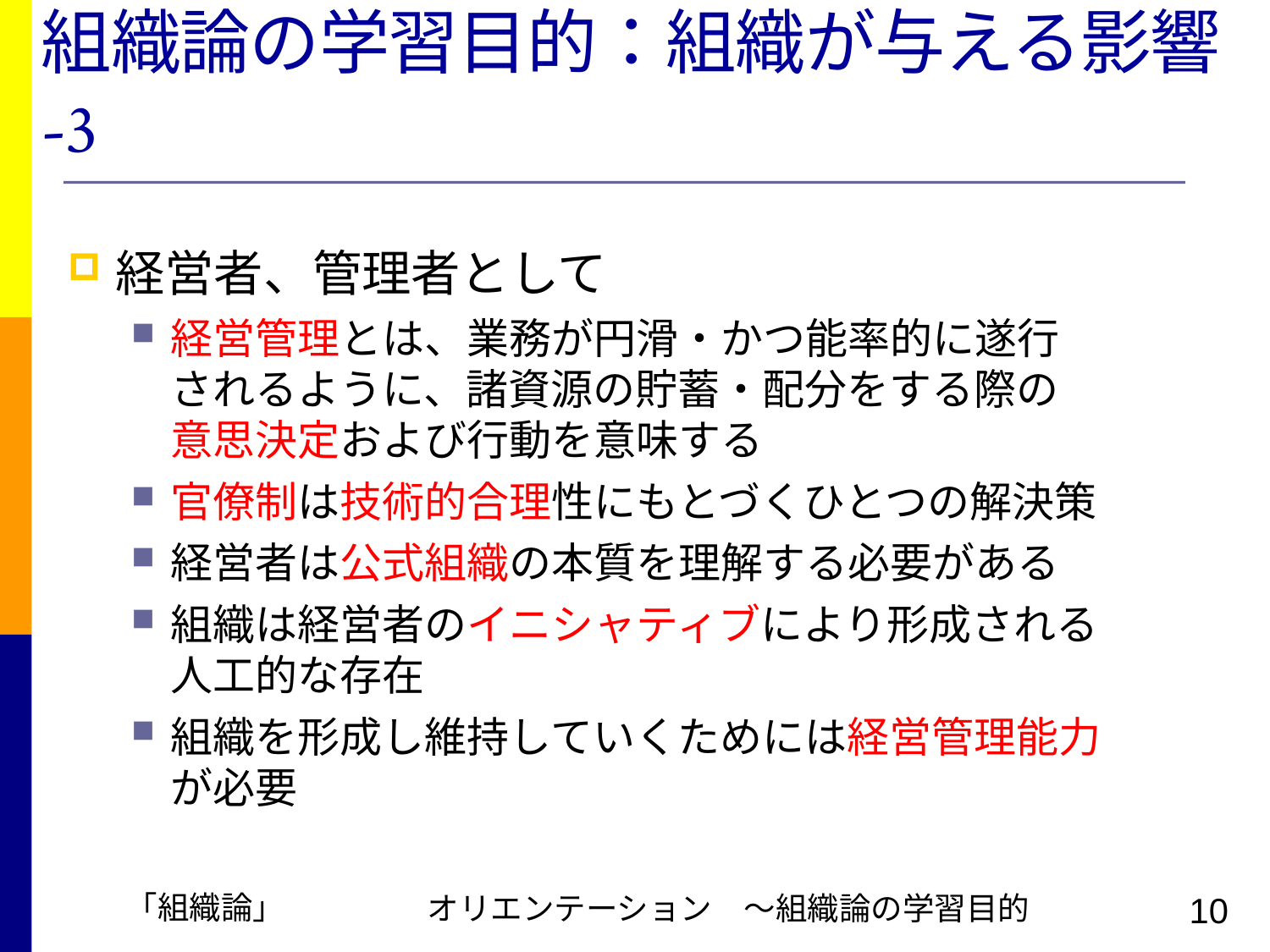

# 組織論の学習目的：組織が与える影響-3
経営者、管理者として
経営管理とは、業務が円滑・かつ能率的に遂行
されるように、諸資源の貯蓄・配分をする際の
意思決定および行動を意味する
官僚制は技術的合理性にもとづくひとつの解決策
経営者は公式組織の本質を理解する必要がある
組織は経営者のイニシャティブにより形成される
人工的な存在
組織を形成し維持していくためには経営管理能力
が必要
オリエンテーション　～組織論の学習目的
「組織論」
10